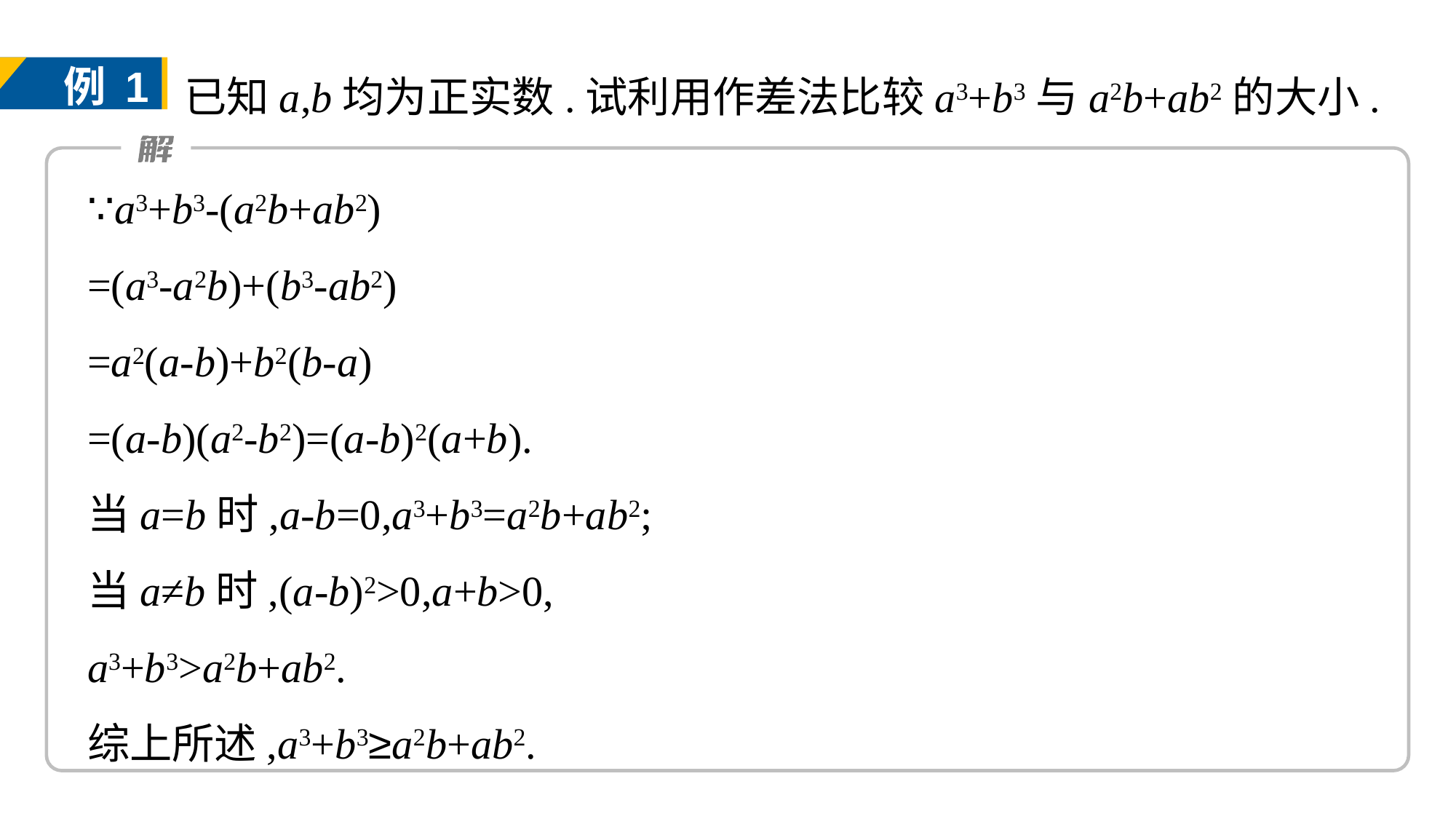

已知a,b均为正实数.试利用作差法比较a3+b3与a2b+ab2的大小.
例 1

∵a3+b3-(a2b+ab2)
=(a3-a2b)+(b3-ab2)
=a2(a-b)+b2(b-a)
=(a-b)(a2-b2)=(a-b)2(a+b).
当a=b时,a-b=0,a3+b3=a2b+ab2;
当a≠b时,(a-b)2>0,a+b>0,
a3+b3>a2b+ab2.
综上所述,a3+b3≥a2b+ab2.